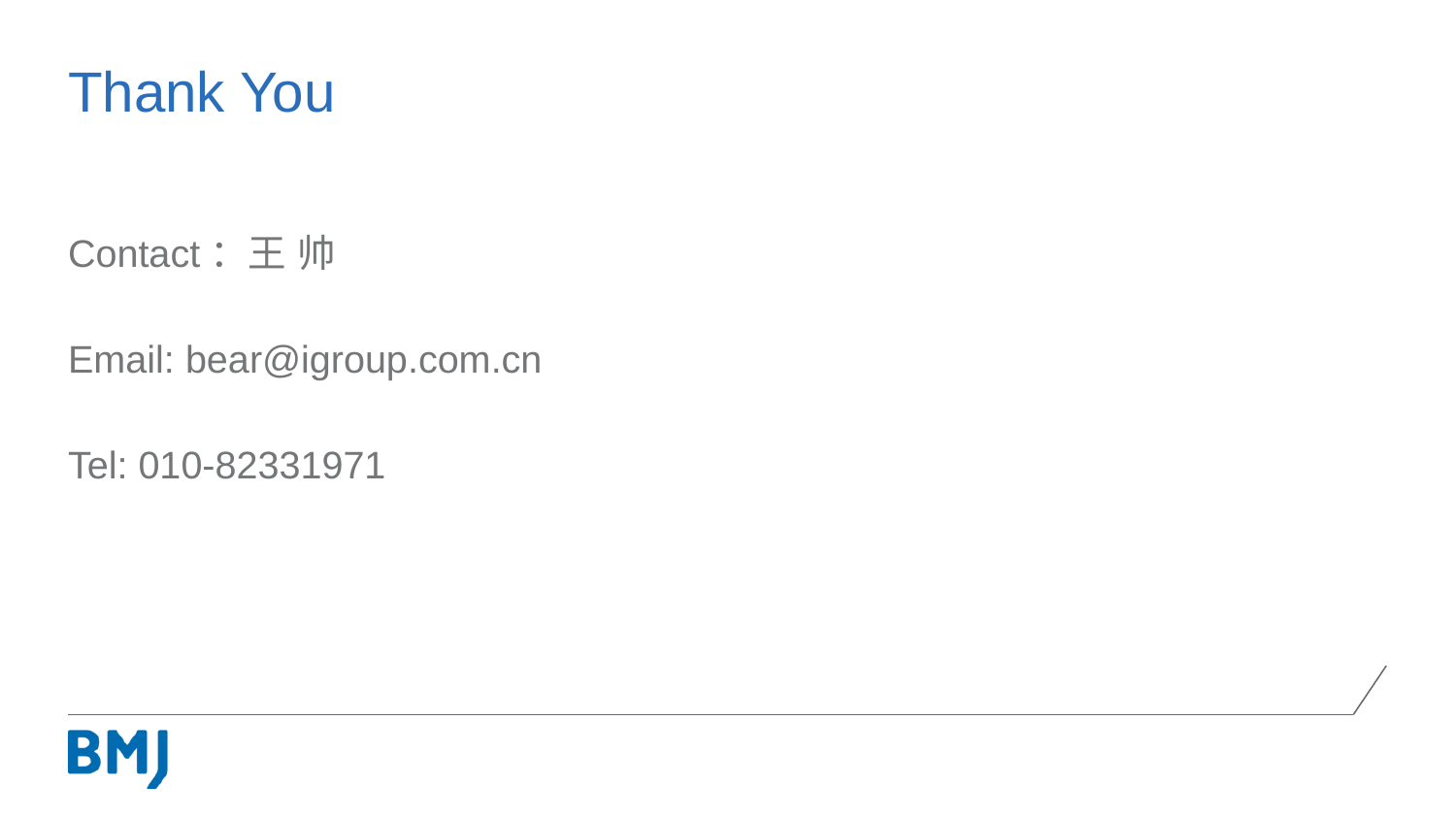

Thank You
Contact：王 帅

Email: bear@igroup.com.cn

Tel: 010-82331971